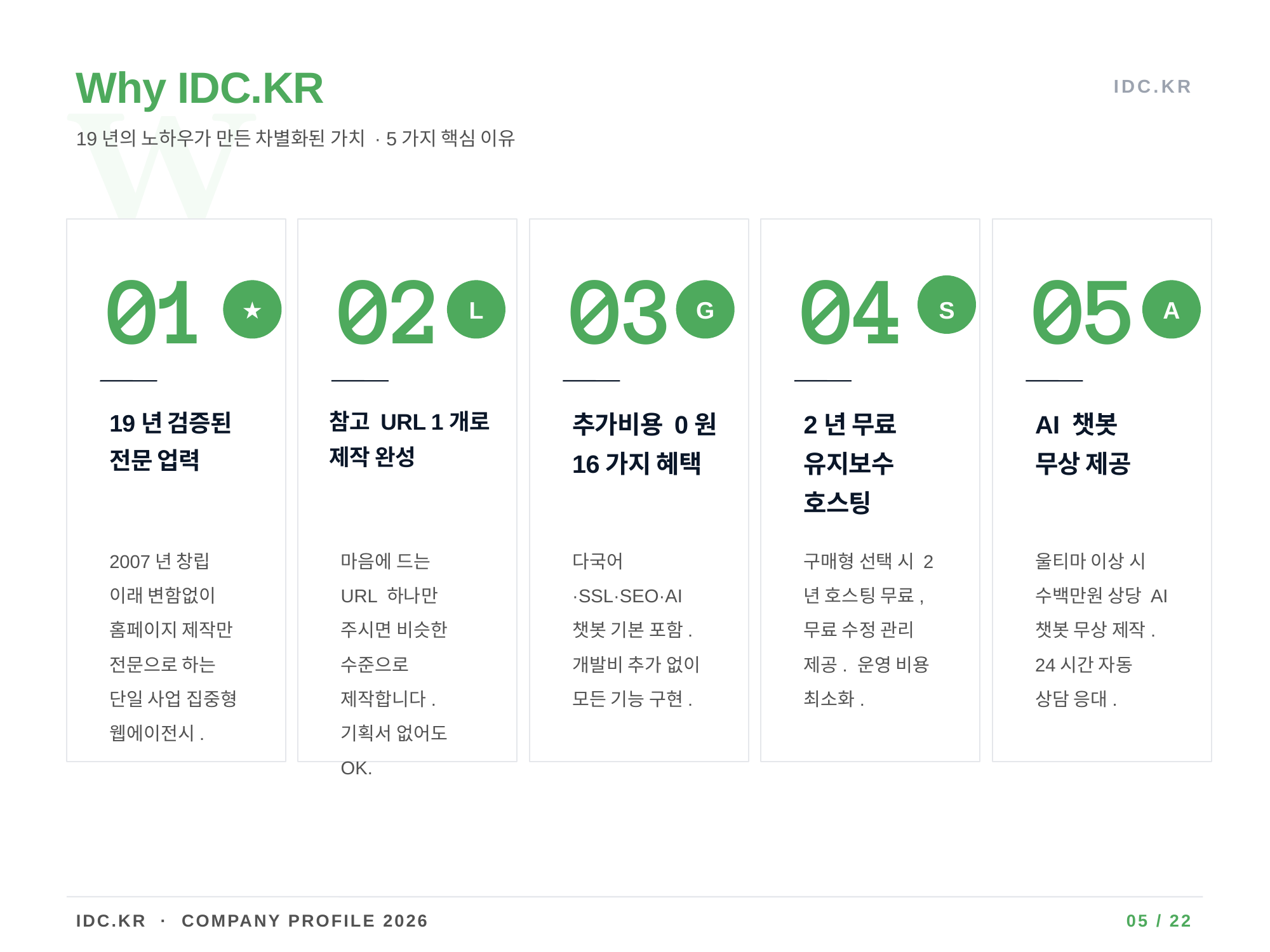

W
Why IDC.KR
IDC.KR
19년의 노하우가 만든 차별화된 가치 · 5가지 핵심 이유

01
02
03
04
05

★

L

G
S

A

19년 검증된
전문 업력
참고 URL 1개로
제작 완성
추가비용 0원
16가지 혜택
2년 무료
유지보수 호스팅
AI 챗봇
무상 제공
2007년 창립 이래 변함없이 홈페이지 제작만 전문으로 하는 단일 사업 집중형 웹에이전시.
마음에 드는 URL 하나만 주시면 비슷한 수준으로 제작합니다. 기획서 없어도 OK.
다국어·SSL·SEO·AI챗봇 기본 포함. 개발비 추가 없이 모든 기능 구현.
구매형 선택 시 2년 호스팅 무료, 무료 수정 관리 제공. 운영 비용 최소화.
울티마 이상 시 수백만원 상당 AI 챗봇 무상 제작. 24시간 자동 상담 응대.

IDC.KR  ·  COMPANY PROFILE 2026
05 / 22